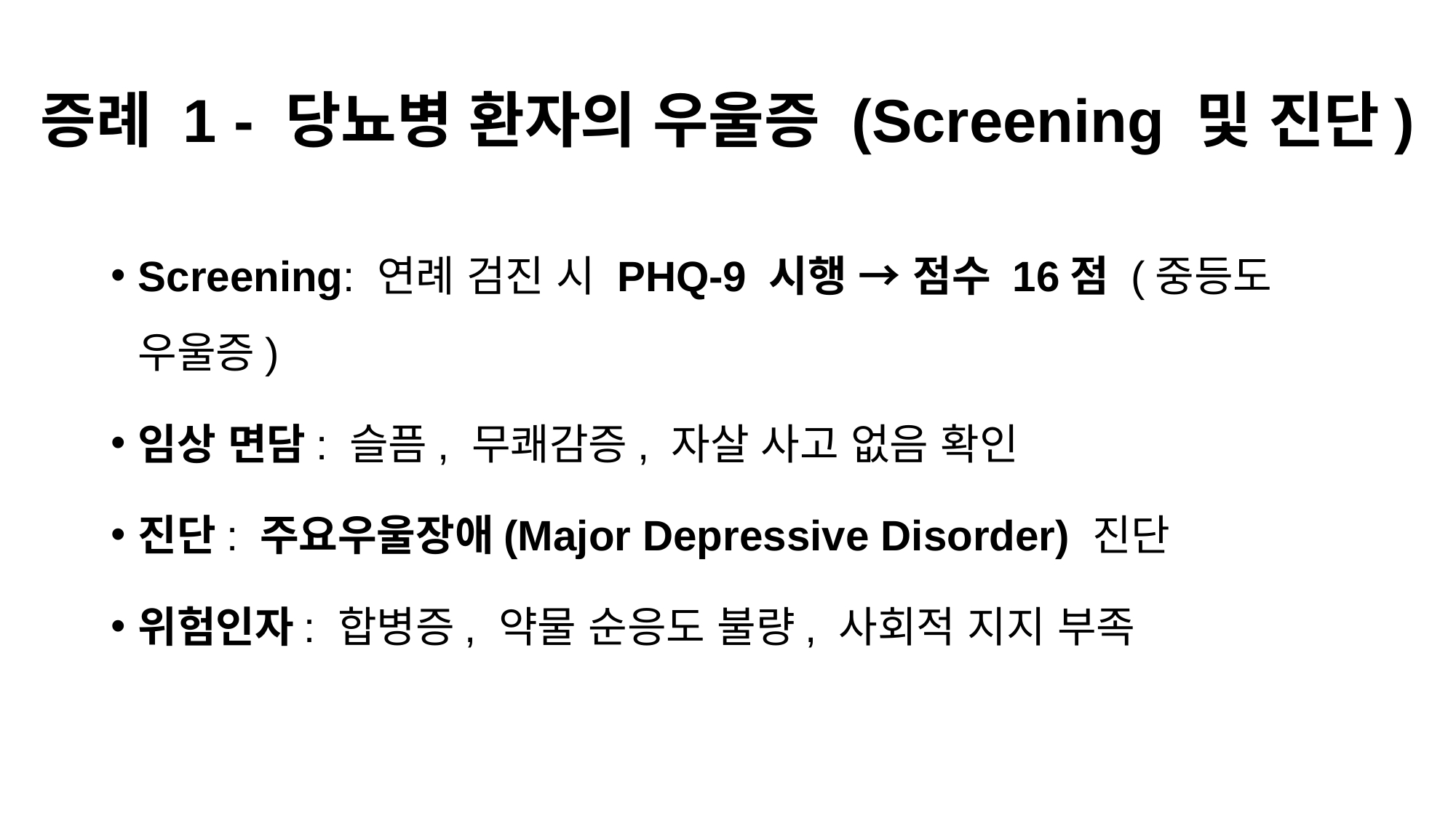

# 증례 1 - 당뇨병 환자의 우울증 (Screening 및 진단)
Screening: 연례 검진 시 PHQ-9 시행 → 점수 16점 (중등도 우울증)
임상 면담: 슬픔, 무쾌감증, 자살 사고 없음 확인
진단: 주요우울장애(Major Depressive Disorder) 진단
위험인자: 합병증, 약물 순응도 불량, 사회적 지지 부족